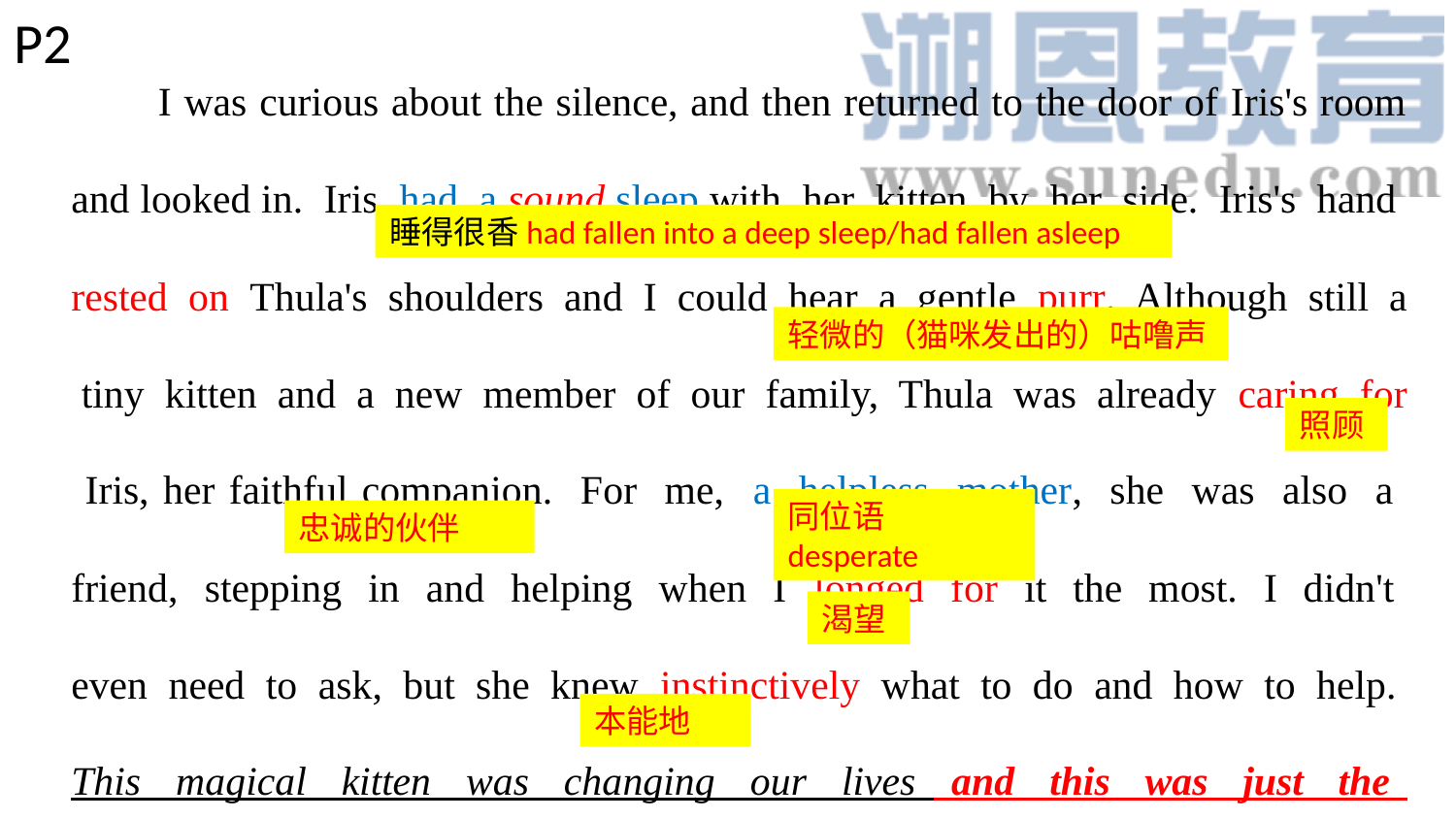

P2
       I was curious about the silence, and then returned to the door of Iris's room and looked in.  Iris  had  a sound sleep with  her  kitten  by  her  side.  Iris's  hand  rested  on  Thula's  shoulders  and  I  could  hear  a  gentle  purr.  Although  still  a  tiny  kitten  and  a  new  member  of  our  family,  Thula  was  already  caring  for  Iris, her faithful companion.  For  me,  a  helpless  mother,  she  was  also  a  friend,  stepping  in  and  helping  when  I  longed  for  it  the  most.  I  didn't  even  need  to  ask,  but  she  knew  instinctively  what  to  do  and  how  to  help.  This  magical  kitten  was  changing  our  lives  and  this  was  just  the  beginning.
睡得很香had fallen into a deep sleep/had fallen asleep
轻微的（猫咪发出的）咕噜声
照顾
同位语desperate
忠诚的伙伴
渴望
本能地